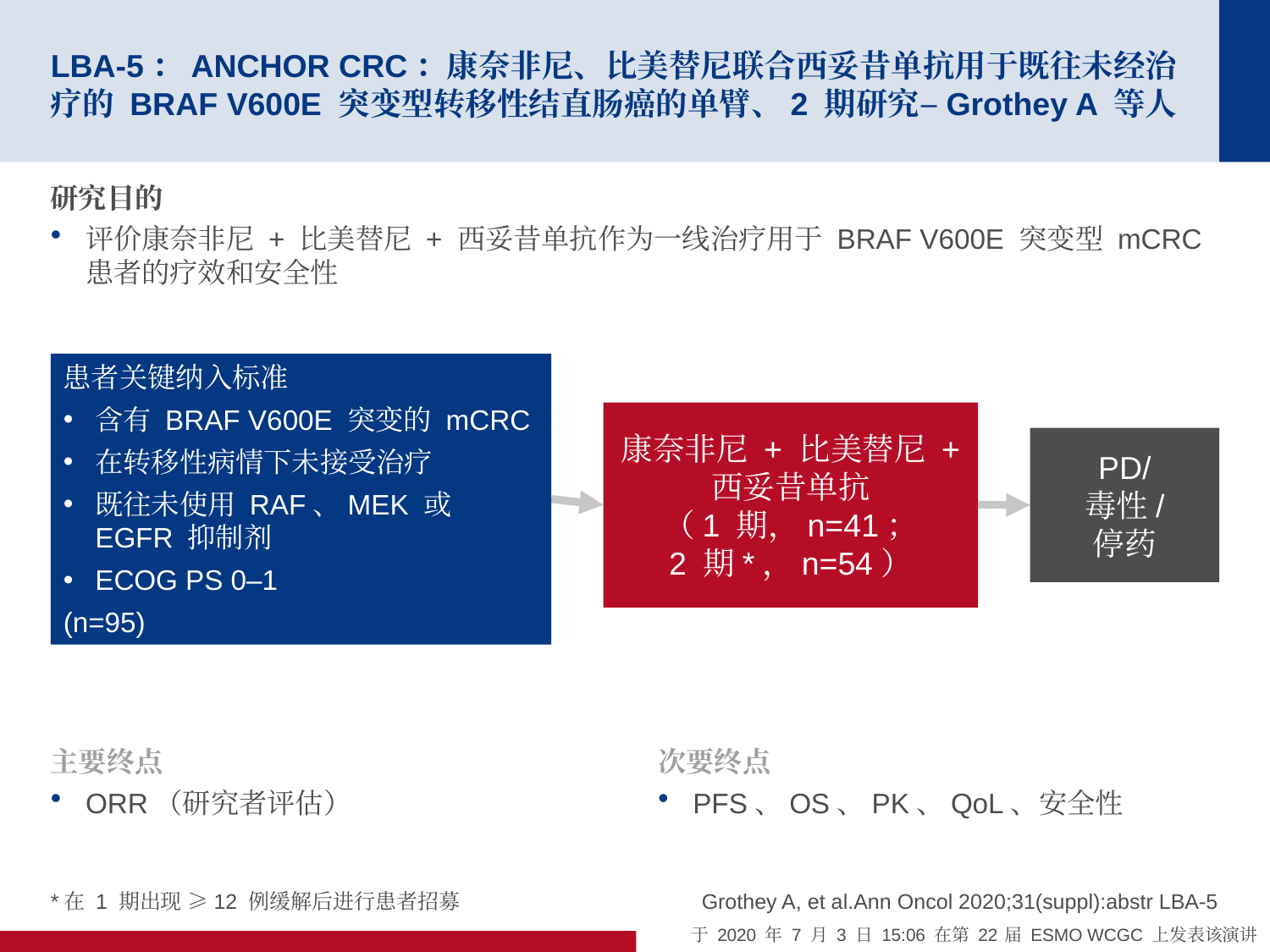

# LBA-5：ANCHOR CRC：康奈非尼、比美替尼联合西妥昔单抗用于既往未经治疗的 BRAF V600E 突变型转移性结直肠癌的单臂、2 期研究–Grothey A 等人
研究目的
评价康奈非尼 + 比美替尼 + 西妥昔单抗作为一线治疗用于 BRAF V600E 突变型 mCRC 患者的疗效和安全性
患者关键纳入标准
含有 BRAF V600E 突变的 mCRC
在转移性病情下未接受治疗
既往未使用 RAF、MEK 或 EGFR 抑制剂
ECOG PS 0–1
(n=95)
康奈非尼 + 比美替尼 + 西妥昔单抗
（1 期，n=41；
2 期*，n=54）
PD/
毒性/
停药
主要终点
ORR（研究者评估）
次要终点
PFS、OS、PK、QoL、安全性
*在 1 期出现 ≥12 例缓解后进行患者招募
Grothey A, et al.Ann Oncol 2020;31(suppl):abstr LBA-5
于 2020 年 7 月 3 日 15:06 在第 22 届 ESMO WCGC 上发表该演讲